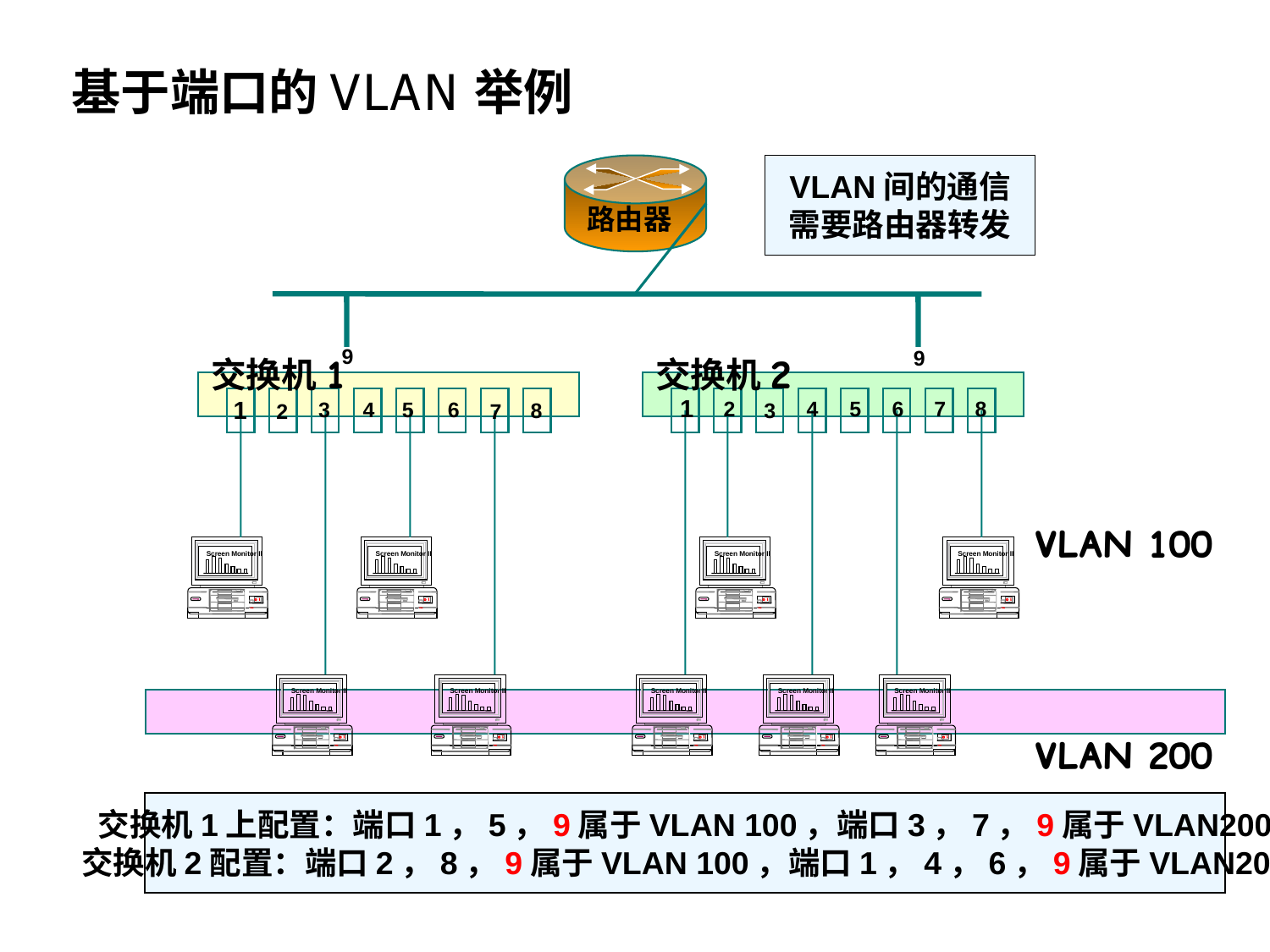

基于端口的VLAN举例

VLAN间的通信需要路由器转发
路由器

9
9
交换机1
交换机2

1
1

2
4
5
6
7
8
3
5
6
4
8
3
2
7

VLAN 100

Screen Monitor II

Screen Monitor II

Screen Monitor II

Screen Monitor II

Screen Monitor II

Screen Monitor II

Screen Monitor II

Screen Monitor II

Screen Monitor II

VLAN 200
交换机1上配置：端口1，5，9属于VLAN 100，端口3，7，9属于VLAN200
交换机2配置：端口2，8，9属于VLAN 100，端口1，4，6，9属于VLAN200
110